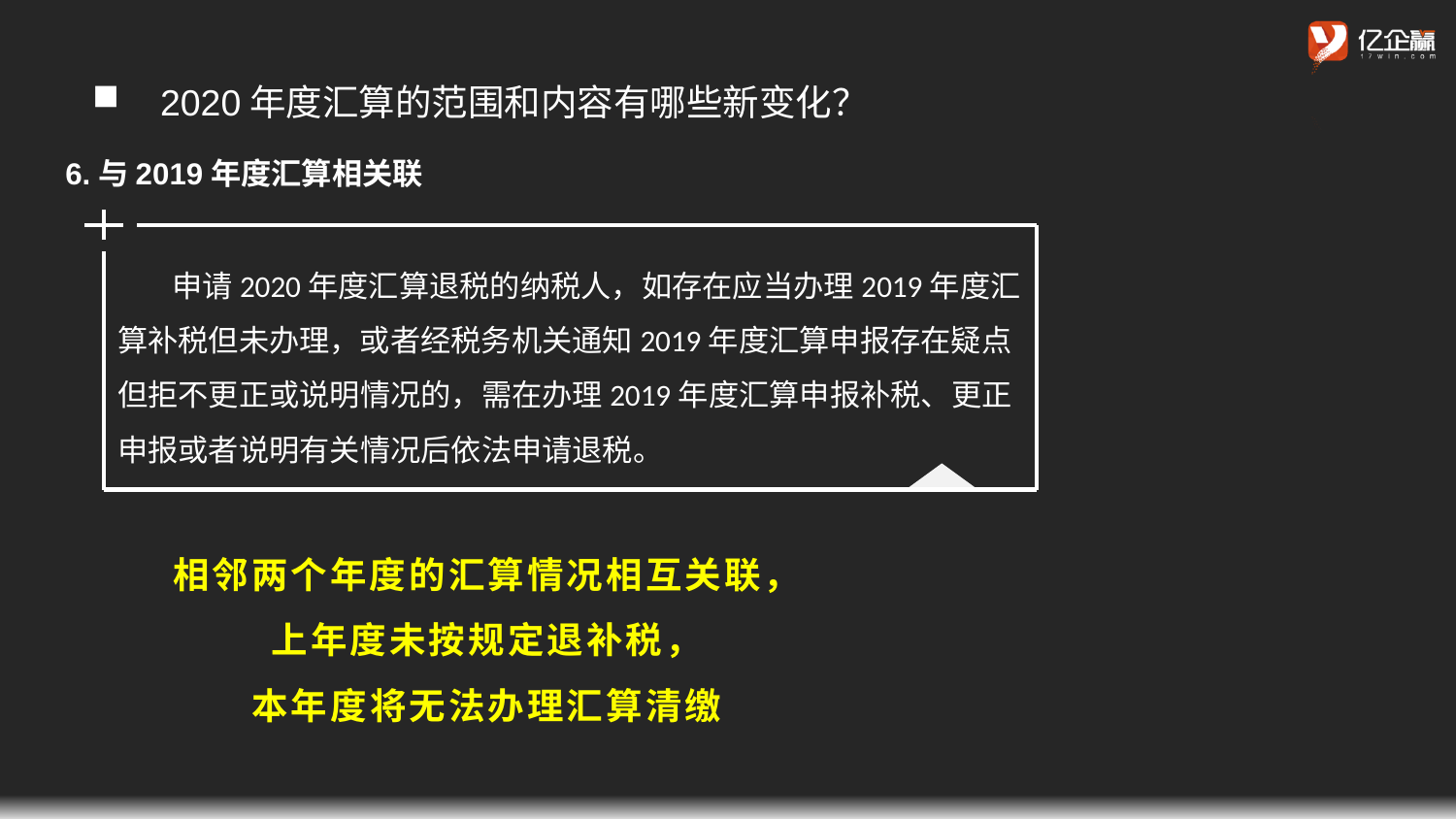

2020年度汇算的范围和内容有哪些新变化？
6.与2019年度汇算相关联

申请2020年度汇算退税的纳税人，如存在应当办理2019年度汇算补税但未办理，或者经税务机关通知2019年度汇算申报存在疑点但拒不更正或说明情况的，需在办理2019年度汇算申报补税、更正申报或者说明有关情况后依法申请退税。
相邻两个年度的汇算情况相互关联，
上年度未按规定退补税，
本年度将无法办理汇算清缴